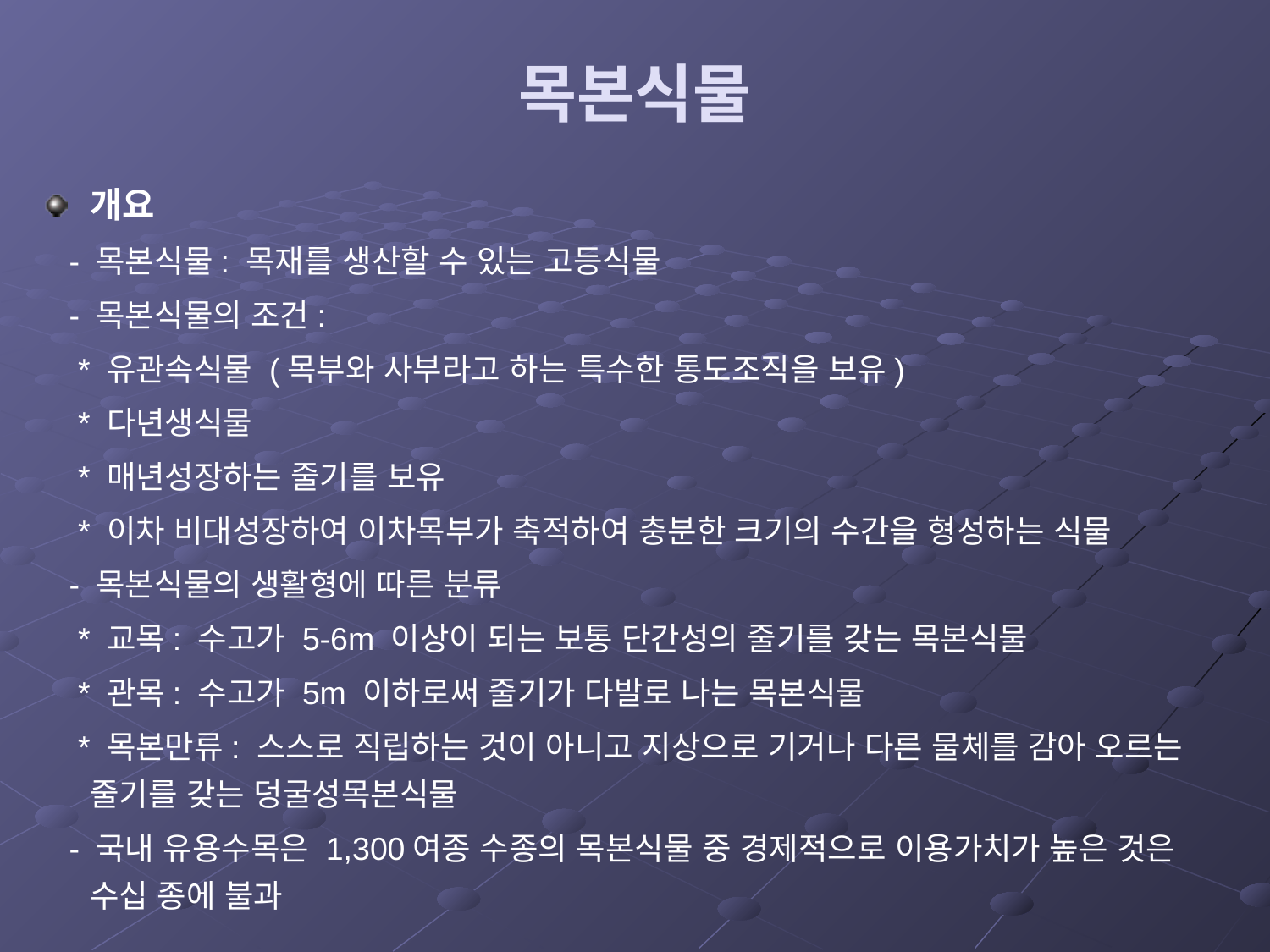

# 목본식물
개요
   - 목본식물: 목재를 생산할 수 있는 고등식물
   - 목본식물의 조건:
    * 유관속식물 (목부와 사부라고 하는 특수한 통도조직을 보유)
    * 다년생식물
    * 매년성장하는 줄기를 보유
    * 이차 비대성장하여 이차목부가 축적하여 충분한 크기의 수간을 형성하는 식물
   - 목본식물의 생활형에 따른 분류
    * 교목: 수고가 5-6m 이상이 되는 보통 단간성의 줄기를 갖는 목본식물
    * 관목: 수고가 5m 이하로써 줄기가 다발로 나는 목본식물
    * 목본만류: 스스로 직립하는 것이 아니고 지상으로 기거나 다른 물체를 감아 오르는 줄기를 갖는 덩굴성목본식물
   - 국내 유용수목은 1,300여종 수종의 목본식물 중 경제적으로 이용가치가 높은 것은 수십 종에 불과